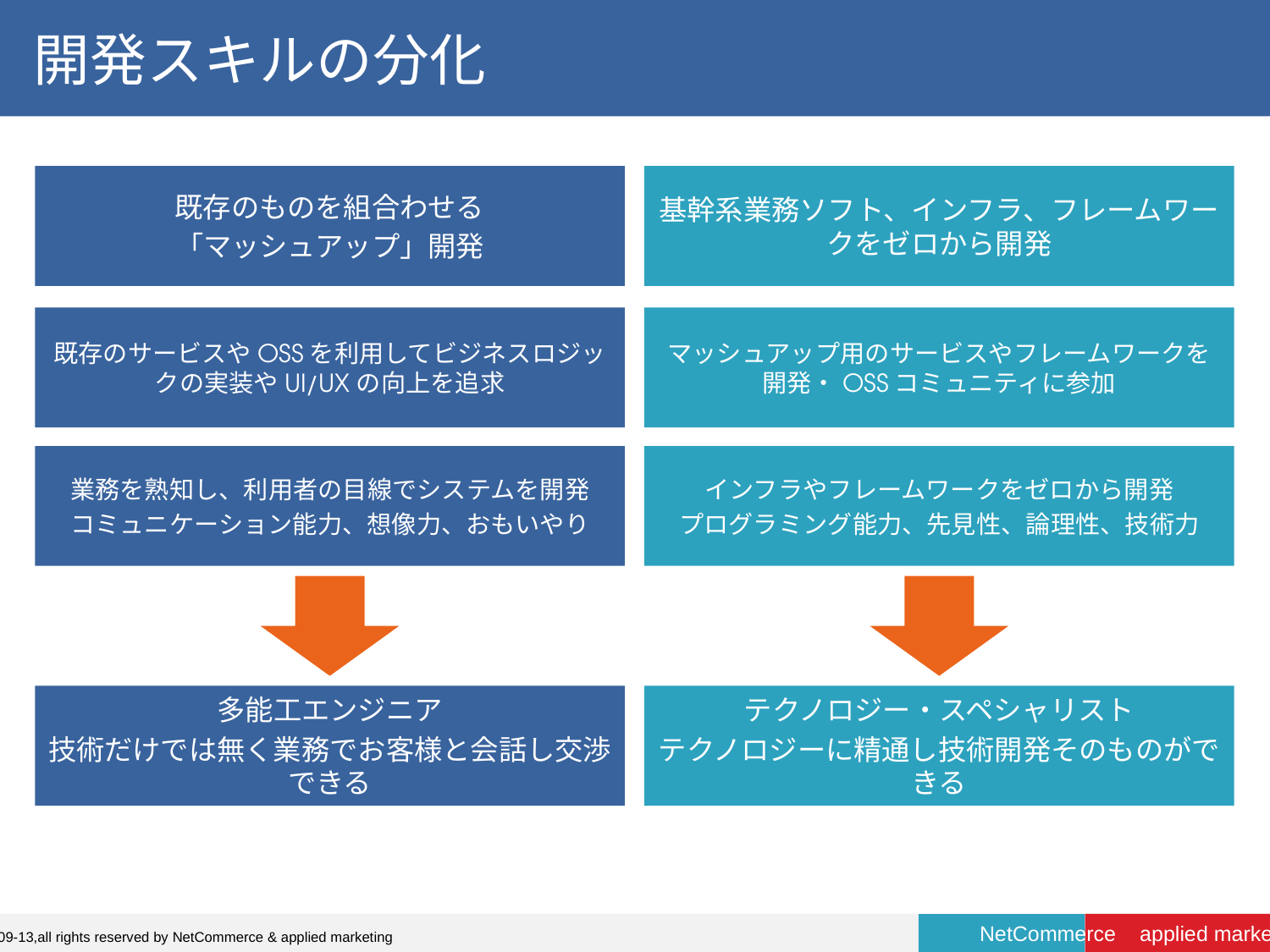

# 開発スキルの分化
既存のものを組合わせる
「マッシュアップ」開発
基幹系業務ソフト、インフラ、フレームワークをゼロから開発
既存のサービスやOSSを利用してビジネスロジックの実装やUI/UXの向上を追求
マッシュアップ用のサービスやフレームワークを開発・OSSコミュニティに参加
業務を熟知し、利用者の目線でシステムを開発
コミュニケーション能力、想像力、おもいやり
インフラやフレームワークをゼロから開発
プログラミング能力、先見性、論理性、技術力

多能工エンジニア
技術だけでは無く業務でお客様と会話し交渉できる
テクノロジー・スペシャリスト
テクノロジーに精通し技術開発そのものができる